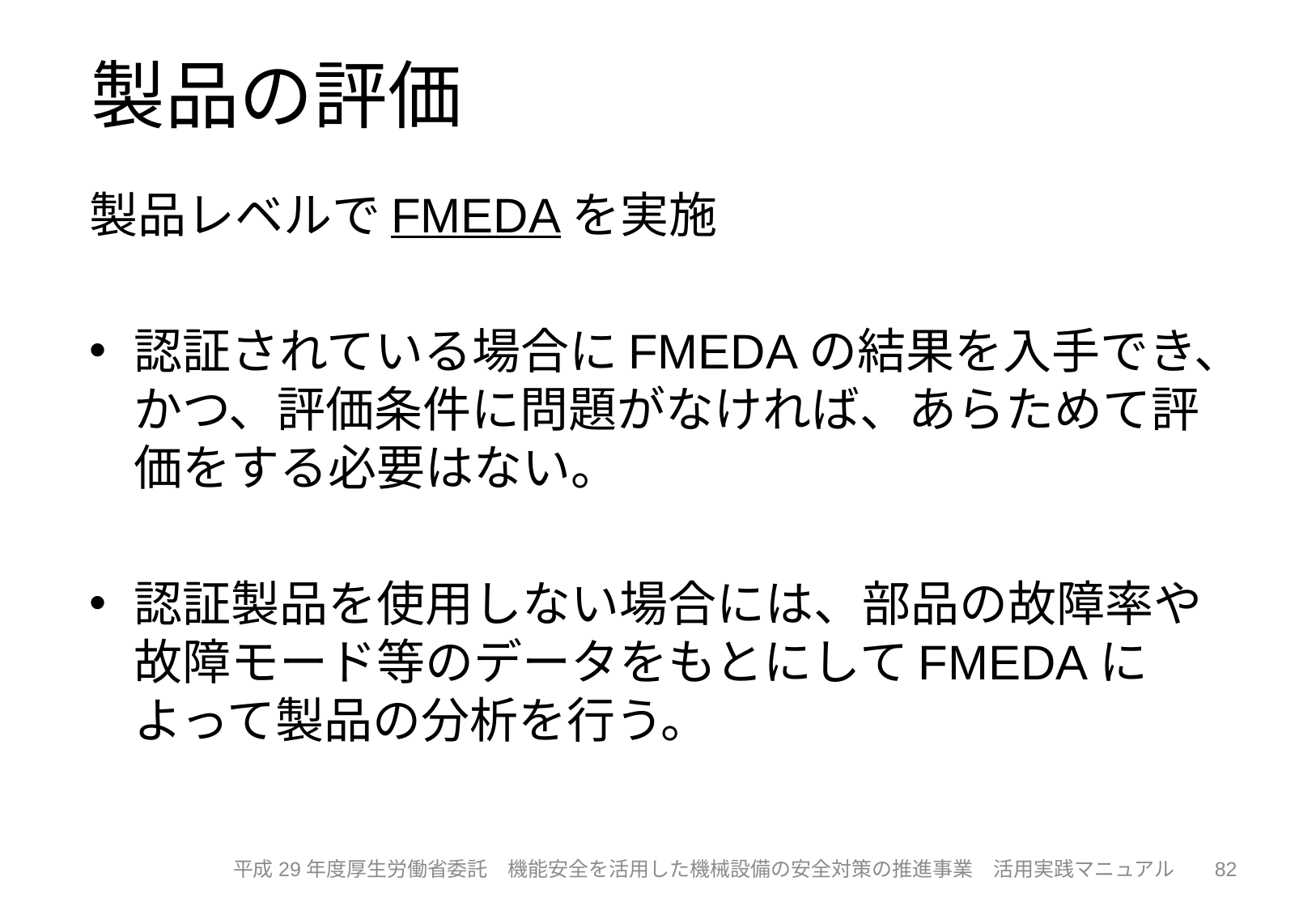

製品の評価
製品レベルでFMEDAを実施

認証されている場合にFMEDAの結果を入手でき、かつ、評価条件に問題がなければ、あらためて評価をする必要はない。

認証製品を使用しない場合には、部品の故障率や故障モード等のデータをもとにしてFMEDAによって製品の分析を行う。

82
平成29年度厚生労働省委託　機能安全を活用した機械設備の安全対策の推進事業　活用実践マニュアル